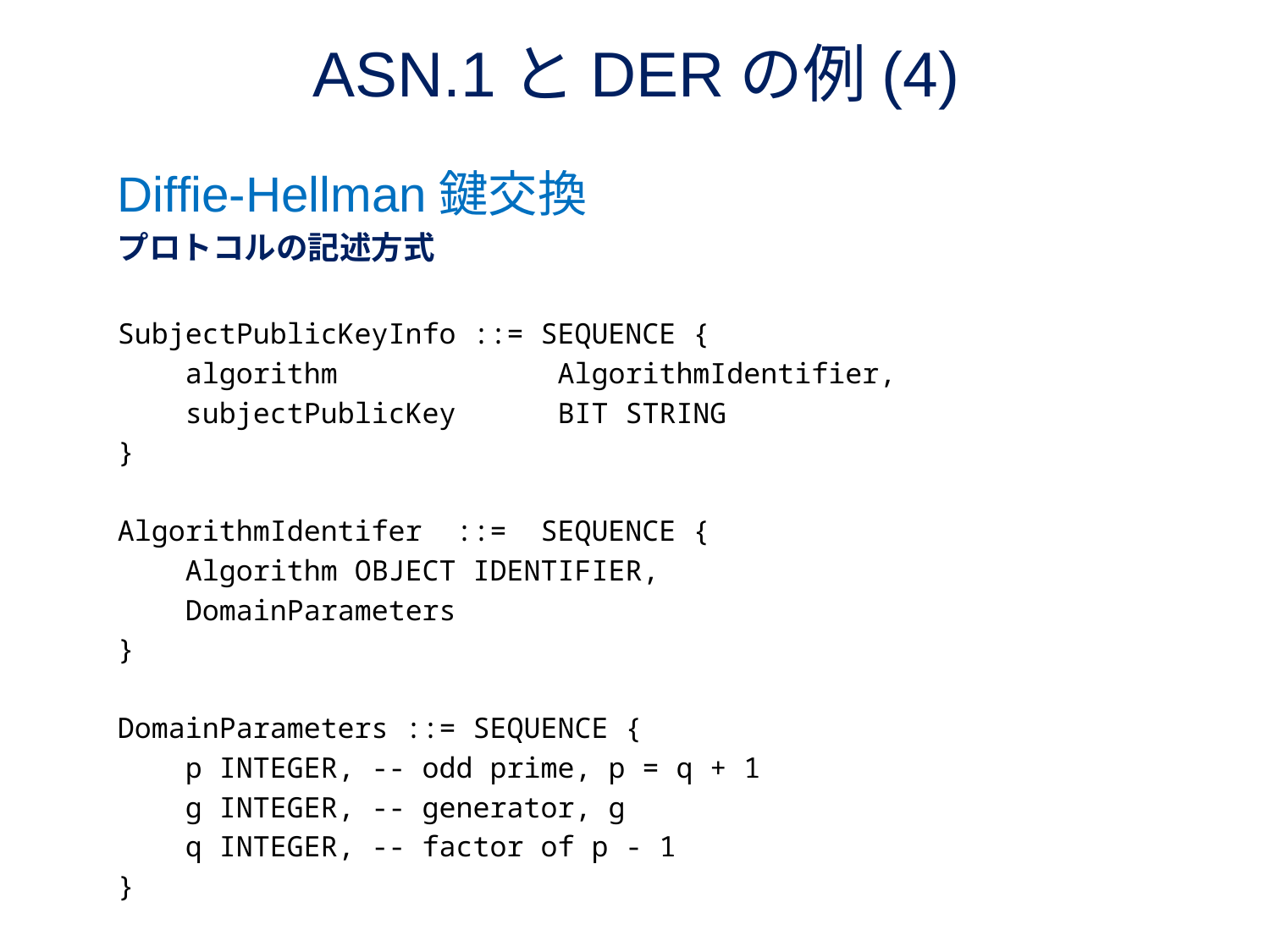

# ASN.1とDERの例(4)
Diffie-Hellman鍵交換
プロトコルの記述方式

SubjectPublicKeyInfo ::= SEQUENCE {
    algorithm             AlgorithmIdentifier,
    subjectPublicKey      BIT STRING
}

AlgorithmIdentifer  ::=  SEQUENCE {
    Algorithm OBJECT IDENTIFIER,
    DomainParameters
}

DomainParameters ::= SEQUENCE {
    p INTEGER, -- odd prime, p = q + 1
    g INTEGER, -- generator, g
    q INTEGER, -- factor of p - 1
}